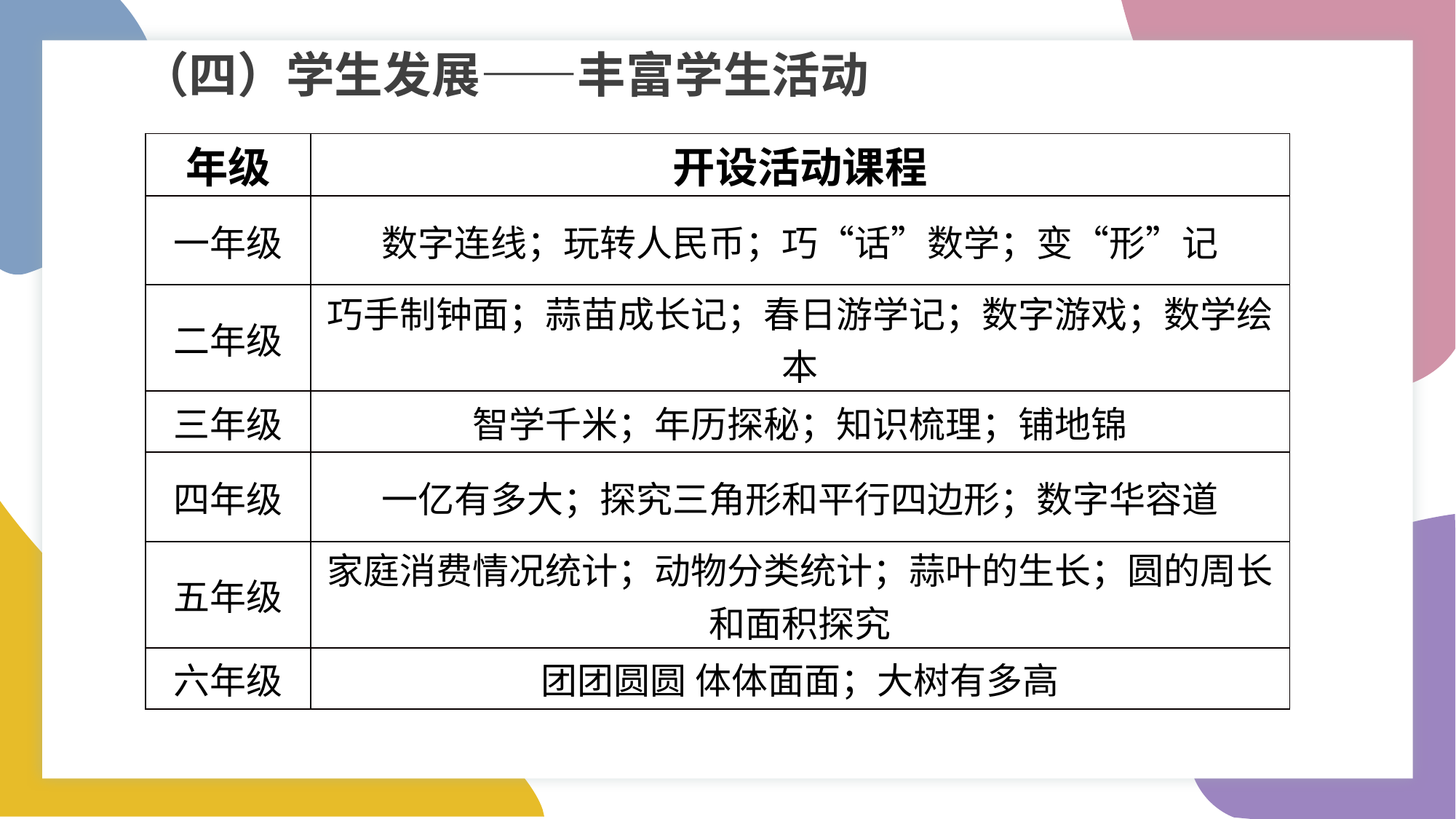

（四）学生发展——丰富学生活动
| 年级 | 开设活动课程 |
| --- | --- |
| 一年级 | 数字连线；玩转人民币；巧“话”数学；变“形”记 |
| 二年级 | 巧手制钟面；蒜苗成长记；春日游学记；数字游戏；数学绘本 |
| 三年级 | 智学千米；年历探秘；知识梳理；铺地锦 |
| 四年级 | 一亿有多大；探究三角形和平行四边形；数字华容道 |
| 五年级 | 家庭消费情况统计；动物分类统计；蒜叶的生长；圆的周长和面积探究 |
| 六年级 | 团团圆圆 体体面面；大树有多高 |